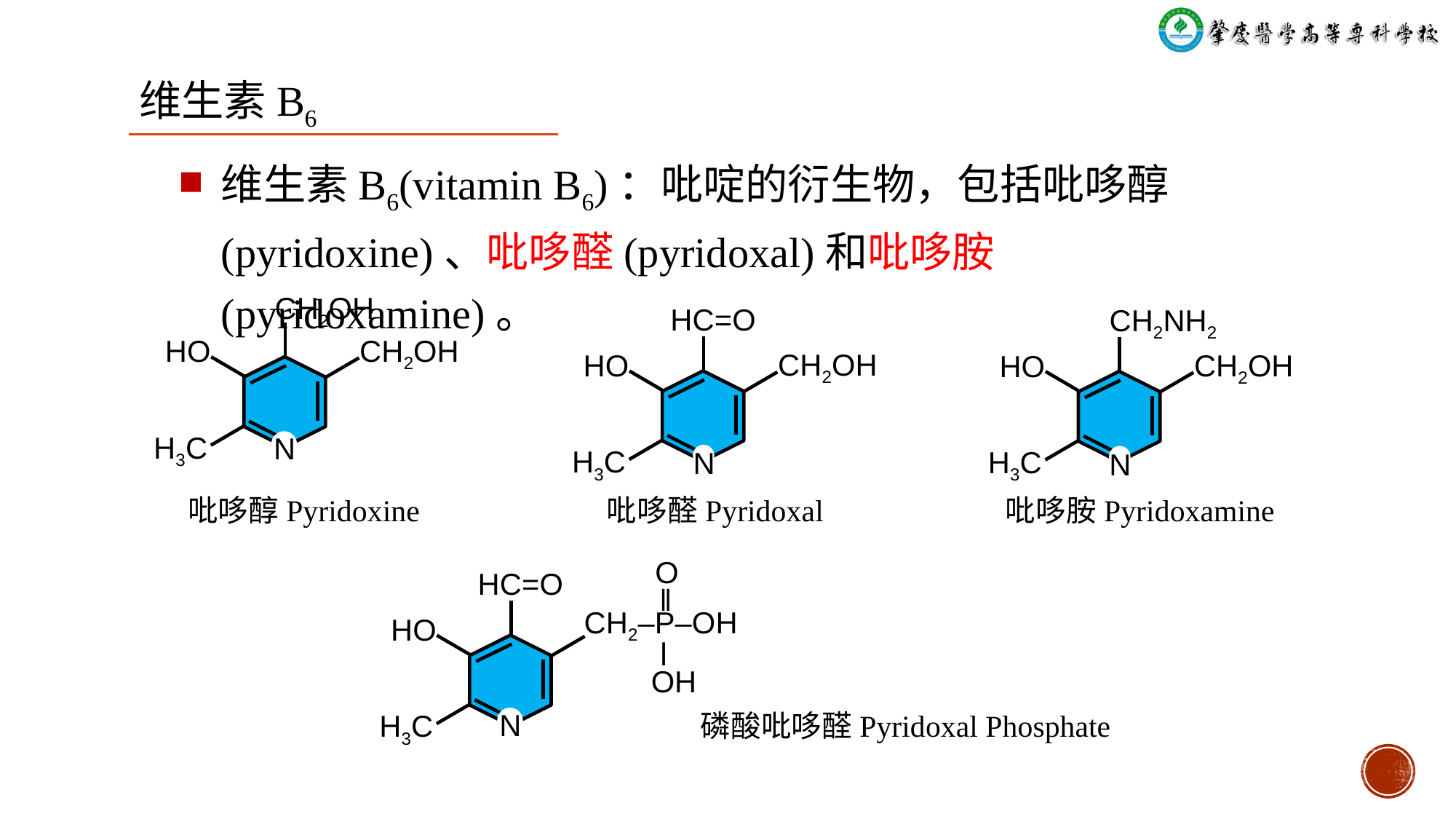

维生素B6
维生素B6(vitamin B6)：吡啶的衍生物，包括吡哆醇(pyridoxine)、吡哆醛(pyridoxal)和吡哆胺(pyridoxamine)。
CH2OH
HC=O
CH2NH2
CH2OH
HO
CH2OH
CH2OH
HO
HO

H3C
N

H3C
H3C
N

N

吡哆醇Pyridoxine
吡哆醛Pyridoxal
吡哆胺Pyridoxamine
         O
         ǁ
CH2‒P‒OH
         ⅼ
        OH
HC=O
HO

H3C
磷酸吡哆醛Pyridoxal Phosphate
N